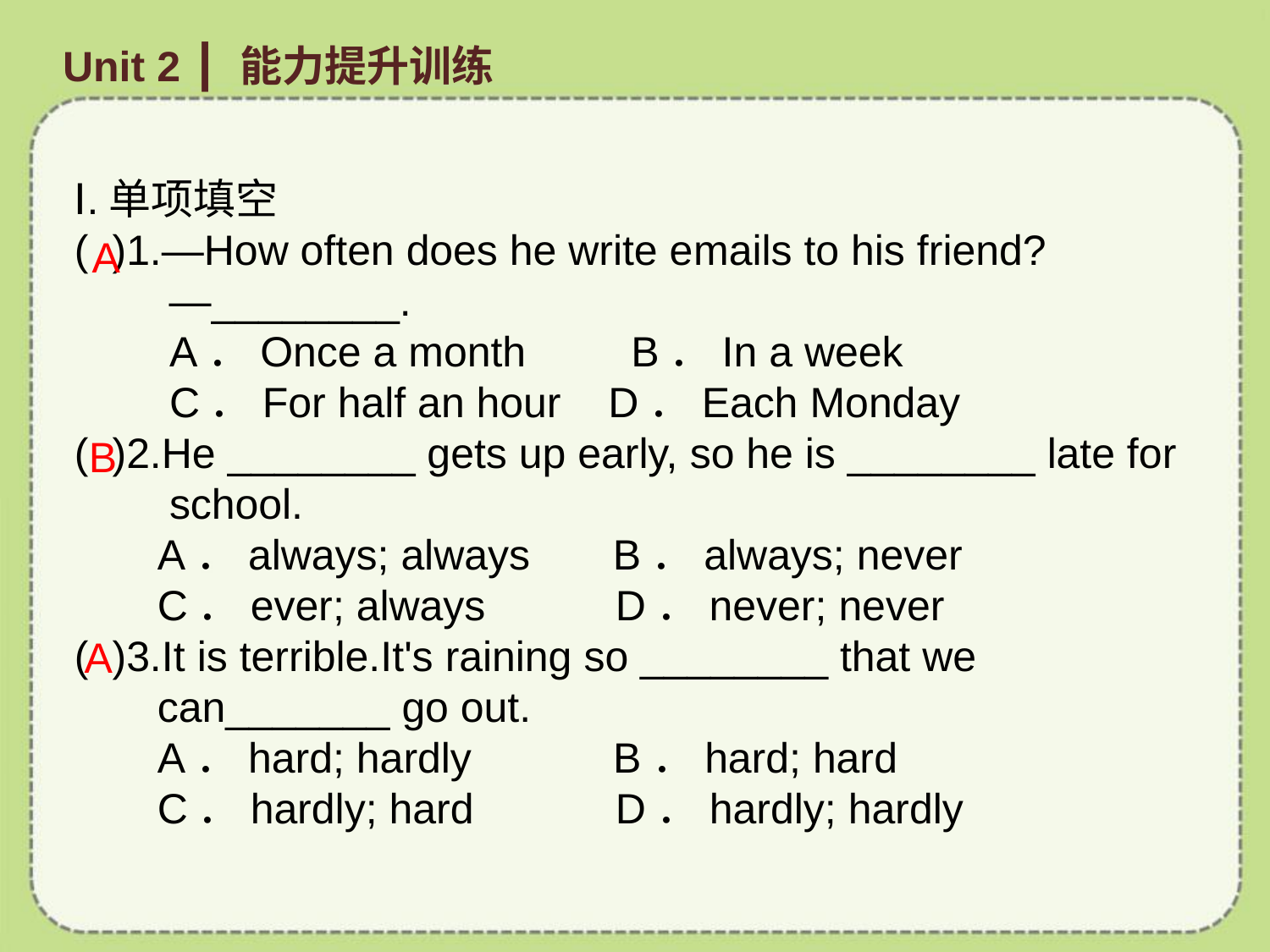

Unit 2 ┃ 能力提升训练
Ⅰ.单项填空
(  )1.—How often does he write e­mails to his friend?
        —________.
        A．Once a month　　B．In a week
        C．For half an hour    D．Each Monday
(  )2.He ________ gets up early, so he is ________ late for
        school.
       A．always; always       B．always; never
       C．ever; always           D．never; never
(  )3.It is terrible.It's raining so ________ that we
       can_______ go out.
       A．hard; hardly            B．hard; hard
       C．hardly; hard            D．hardly; hardly
A
B
A